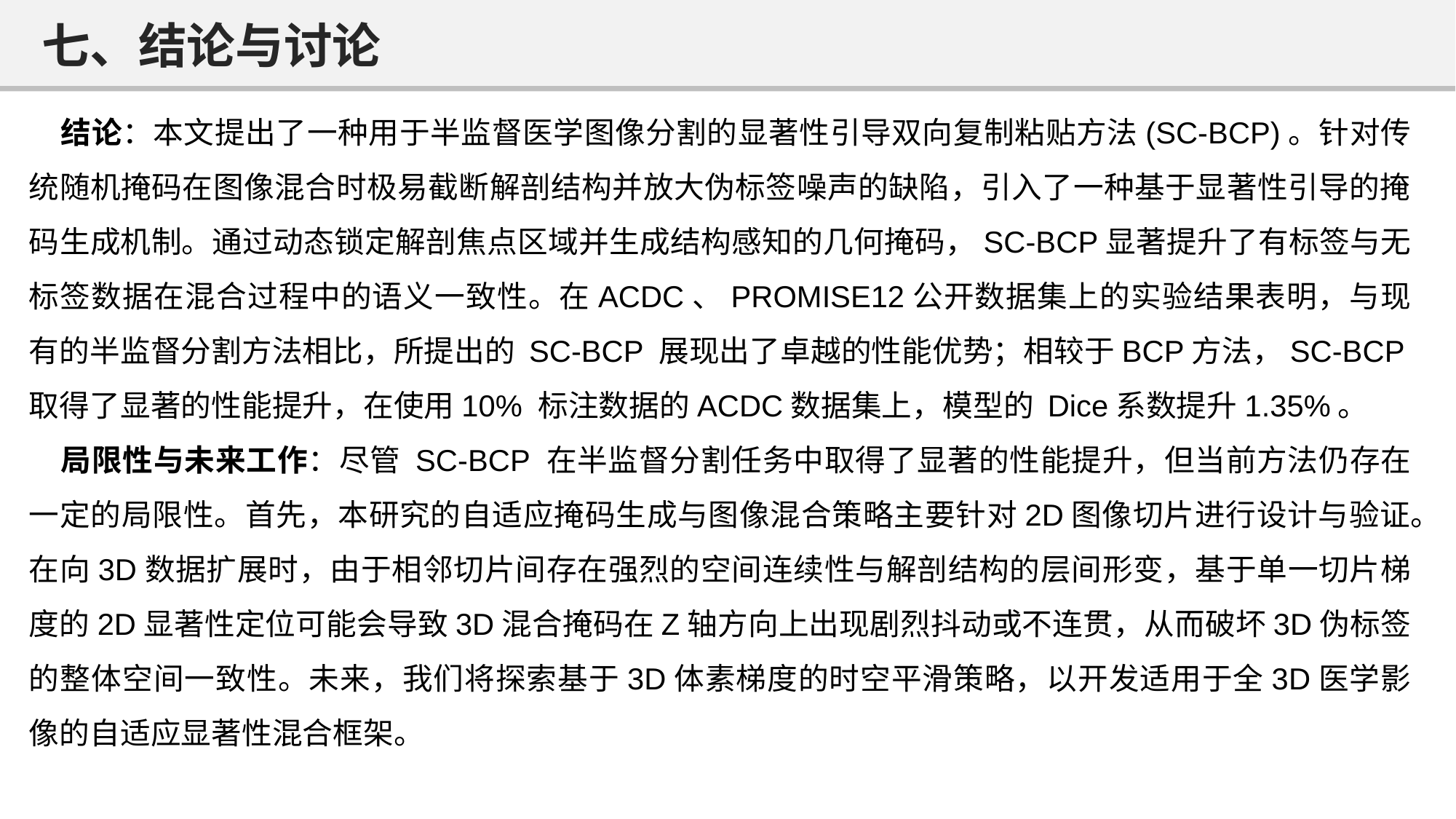

七、结论与讨论
结论：本文提出了一种用于半监督医学图像分割的显著性引导双向复制粘贴方法(SC-BCP)。针对传统随机掩码在图像混合时极易截断解剖结构并放大伪标签噪声的缺陷，引入了一种基于显著性引导的掩码生成机制。通过动态锁定解剖焦点区域并生成结构感知的几何掩码，SC-BCP显著提升了有标签与无标签数据在混合过程中的语义一致性。在ACDC、PROMISE12公开数据集上的实验结果表明，与现有的半监督分割方法相比，所提出的 SC-BCP 展现出了卓越的性能优势；相较于BCP方法，SC-BCP取得了显著的性能提升，在使用10% 标注数据的ACDC数据集上，模型的 Dice系数提升1.35%。
局限性与未来工作：尽管 SC-BCP 在半监督分割任务中取得了显著的性能提升，但当前方法仍存在一定的局限性。首先，本研究的自适应掩码生成与图像混合策略主要针对2D图像切片进行设计与验证。在向3D数据扩展时，由于相邻切片间存在强烈的空间连续性与解剖结构的层间形变，基于单一切片梯度的2D显著性定位可能会导致3D混合掩码在Z轴方向上出现剧烈抖动或不连贯，从而破坏3D伪标签的整体空间一致性。未来，我们将探索基于3D体素梯度的时空平滑策略，以开发适用于全3D医学影像的自适应显著性混合框架。